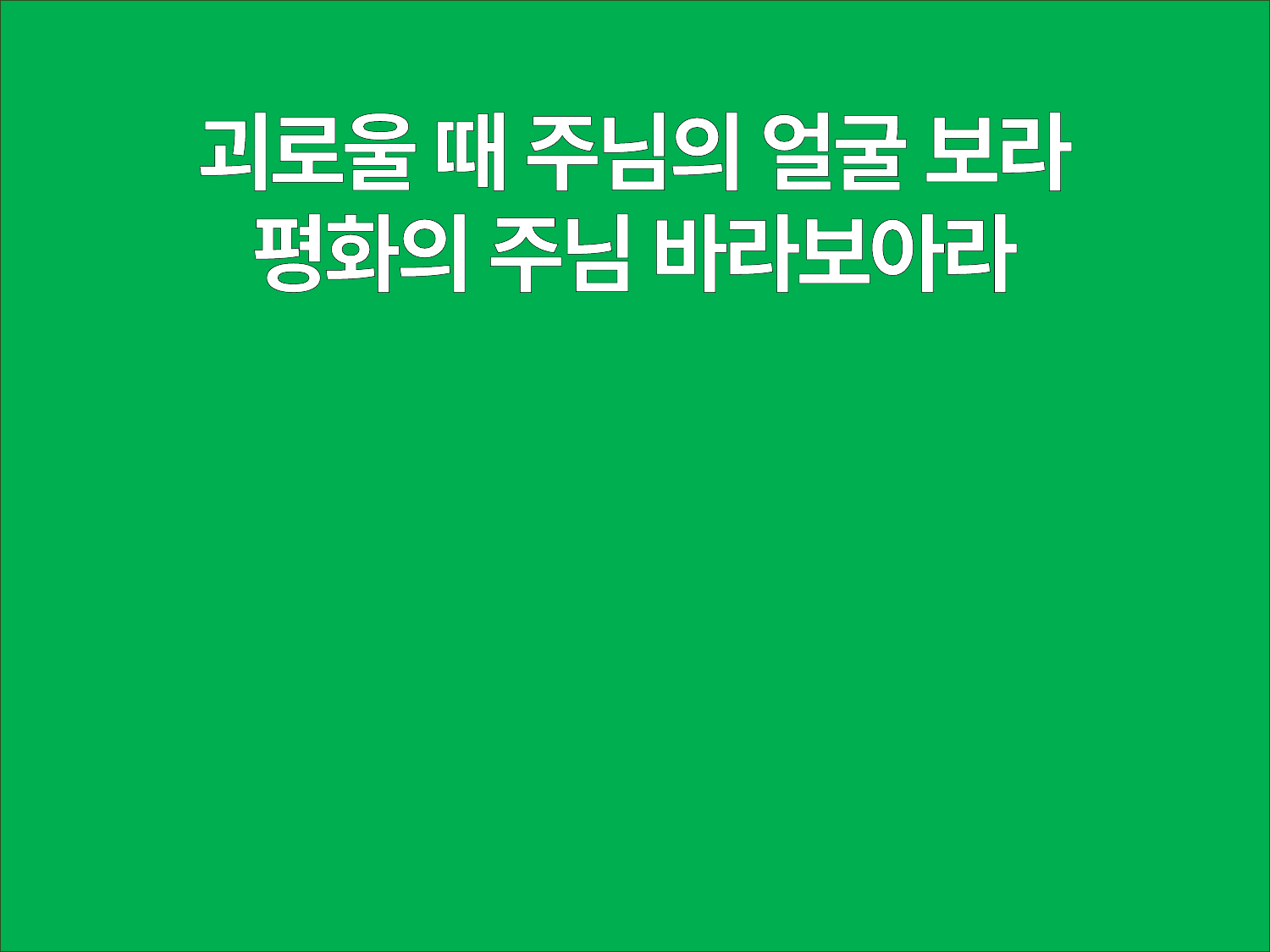

괴로울 때 주님의 얼굴 보라
평화의 주님 바라보아라